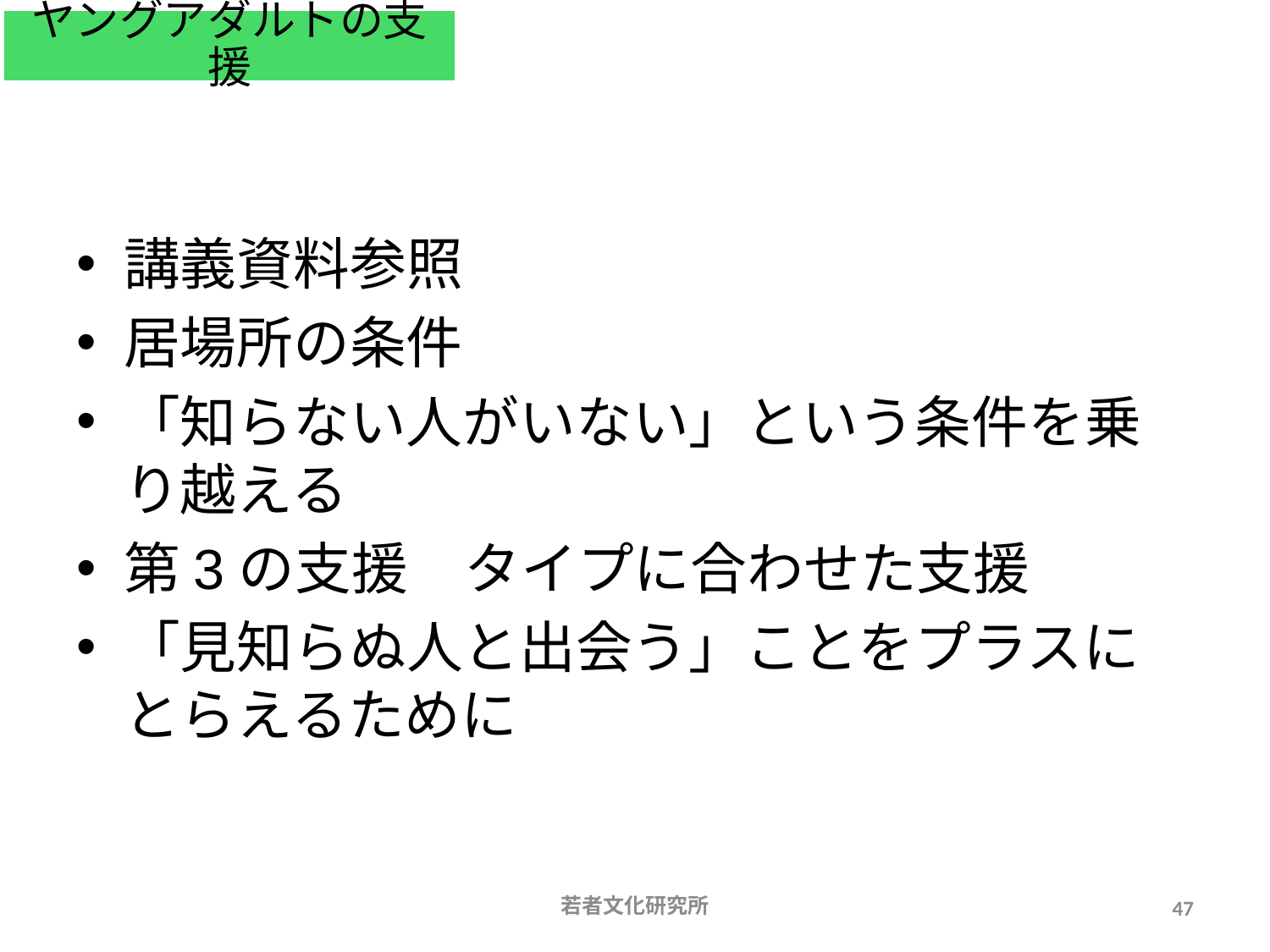

ヤングアダルトの支援
# 意見対立を避ける若者たち
講義資料参照
居場所の条件
「知らない人がいない」という条件を乗り越える
第3の支援　タイプに合わせた支援
「見知らぬ人と出会う」ことをプラスにとらえるために
若者文化研究所
47